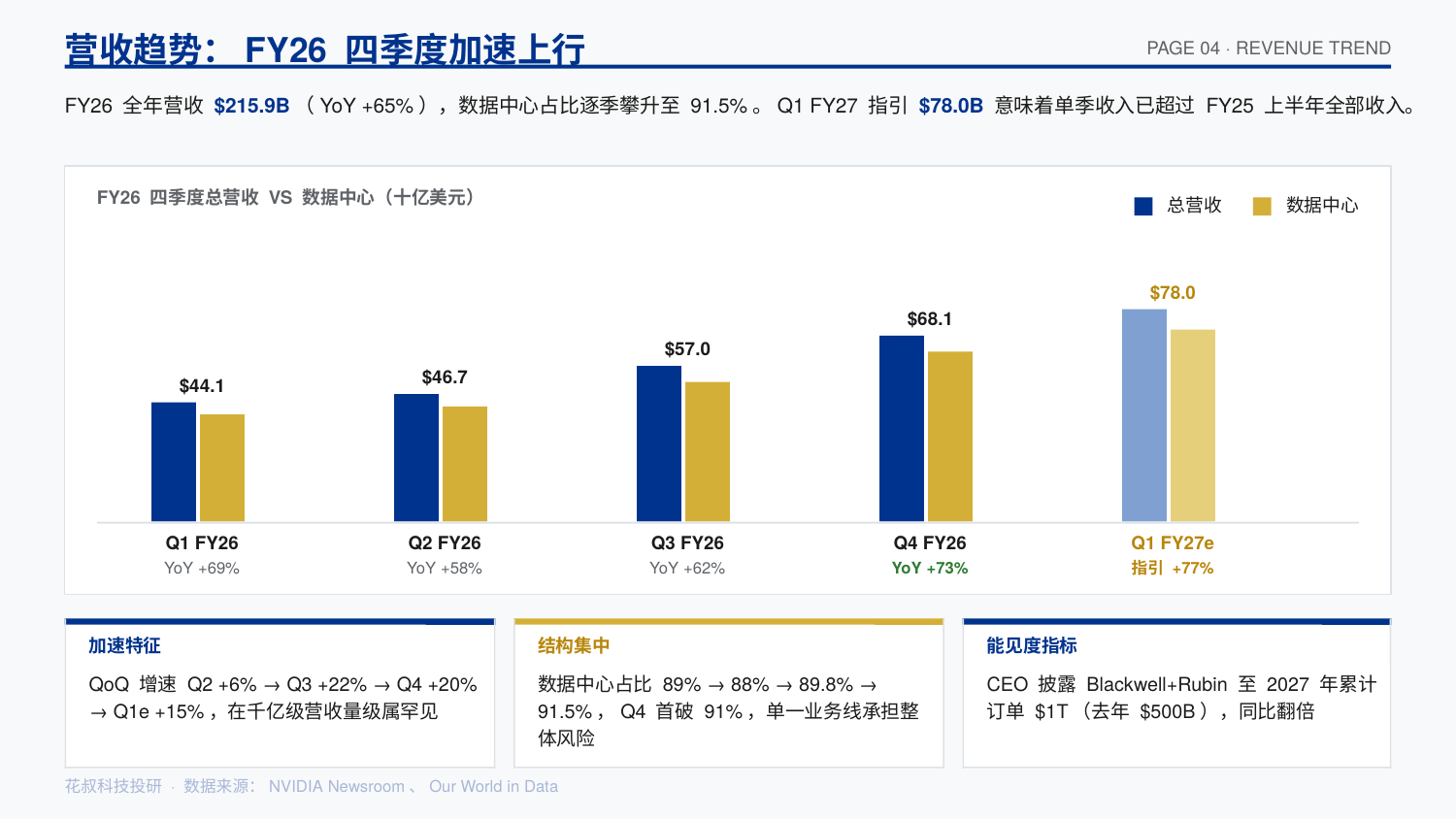

营收趋势：FY26 四季度加速上行
PAGE 04 · REVENUE TREND

FY26 全年营收 $215.9B（YoY +65%），数据中心占比逐季攀升至 91.5%。Q1 FY27 指引 $78.0B 意味着单季收入已超过 FY25 上半年全部收入。

FY26 四季度总营收 VS 数据中心（十亿美元）
总营收
数据中心

$78.0
$68.1

$57.0

$46.7

$44.1

Q1 FY26
Q2 FY26
Q3 FY26
Q4 FY26
Q1 FY27e
YoY +69%
YoY +58%
YoY +62%
YoY +73%
指引 +77%

加速特征
结构集中
能见度指标
QoQ 增速 Q2 +6% → Q3 +22% → Q4 +20% → Q1e +15%，在千亿级营收量级属罕见
数据中心占比 89% → 88% → 89.8% → 91.5%，Q4 首破 91%，单一业务线承担整体风险
CEO 披露 Blackwell+Rubin 至 2027 年累计订单 $1T（去年 $500B），同比翻倍

花叔科技投研 · 数据来源：NVIDIA Newsroom、Our World in Data